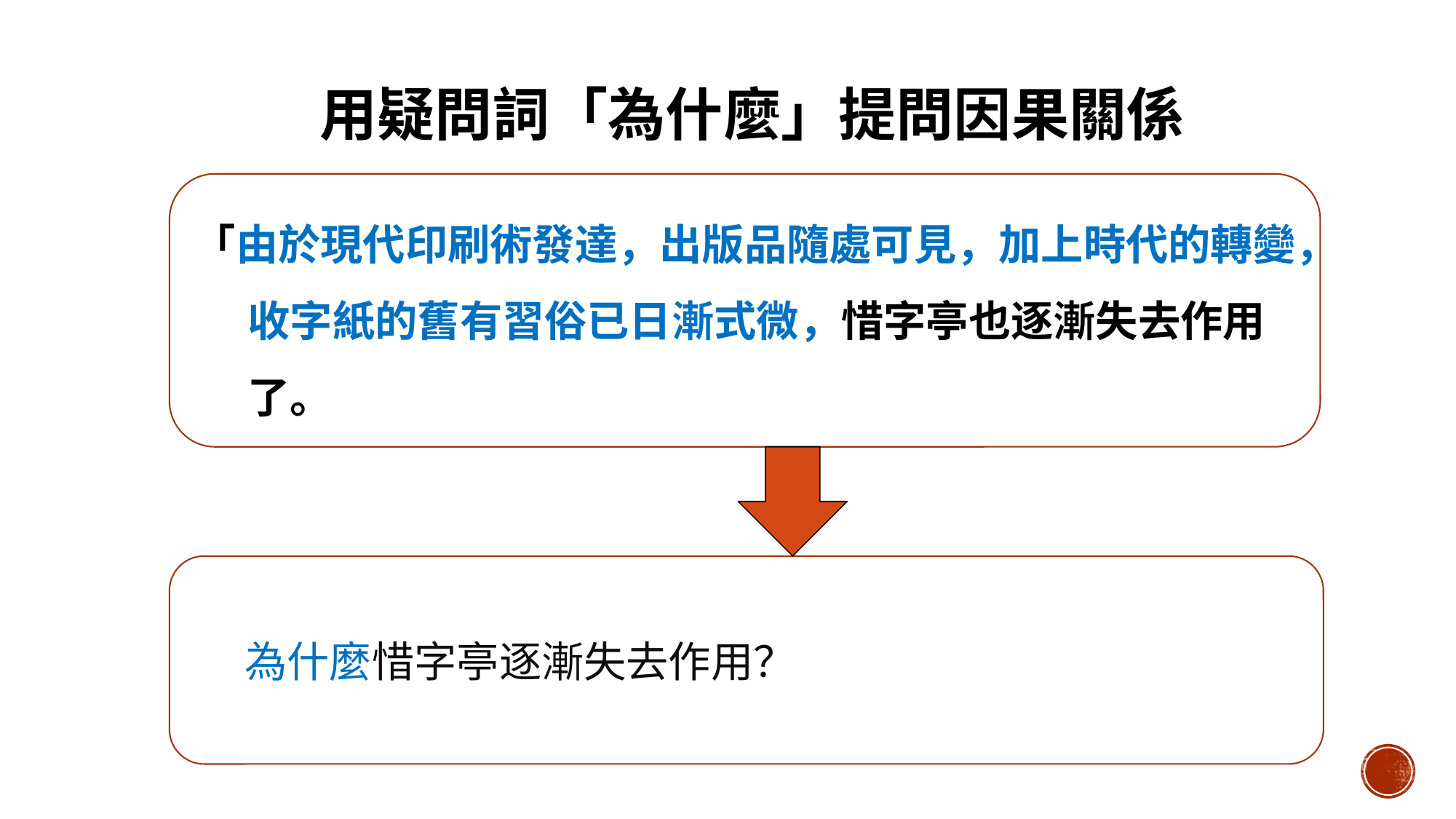

用疑問詞「為什麼」提問因果關係
「由於現代印刷術發達，出版品隨處可見，加上時代的轉變，收字紙的舊有習俗已日漸式微，惜字亭也逐漸失去作用了。

為什麼惜字亭逐漸失去作用？